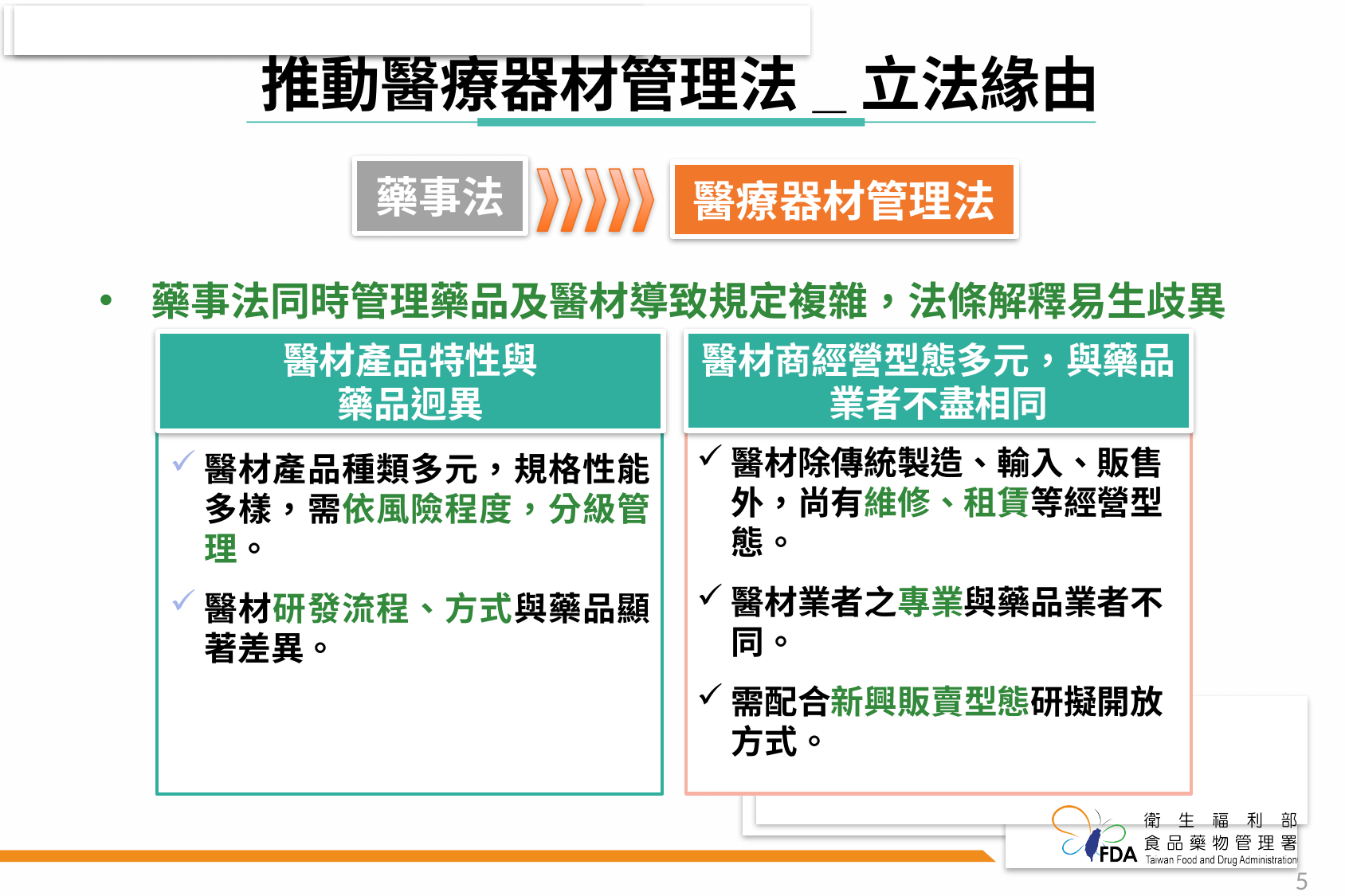

推動醫療器材管理法_立法緣由
藥事法
醫療器材管理法

藥事法同時管理藥品及醫材導致規定複雜，法條解釋易生歧異
醫材商經營型態多元，與藥品業者不盡相同

醫材產品特性與
藥品迥異

醫材除傳統製造、輸入、販售外，尚有維修、租賃等經營型態。
醫材業者之專業與藥品業者不同。
需配合新興販賣型態研擬開放方式。
醫材產品種類多元，規格性能多樣，需依風險程度，分級管理。
醫材研發流程、方式與藥品顯著差異。
5